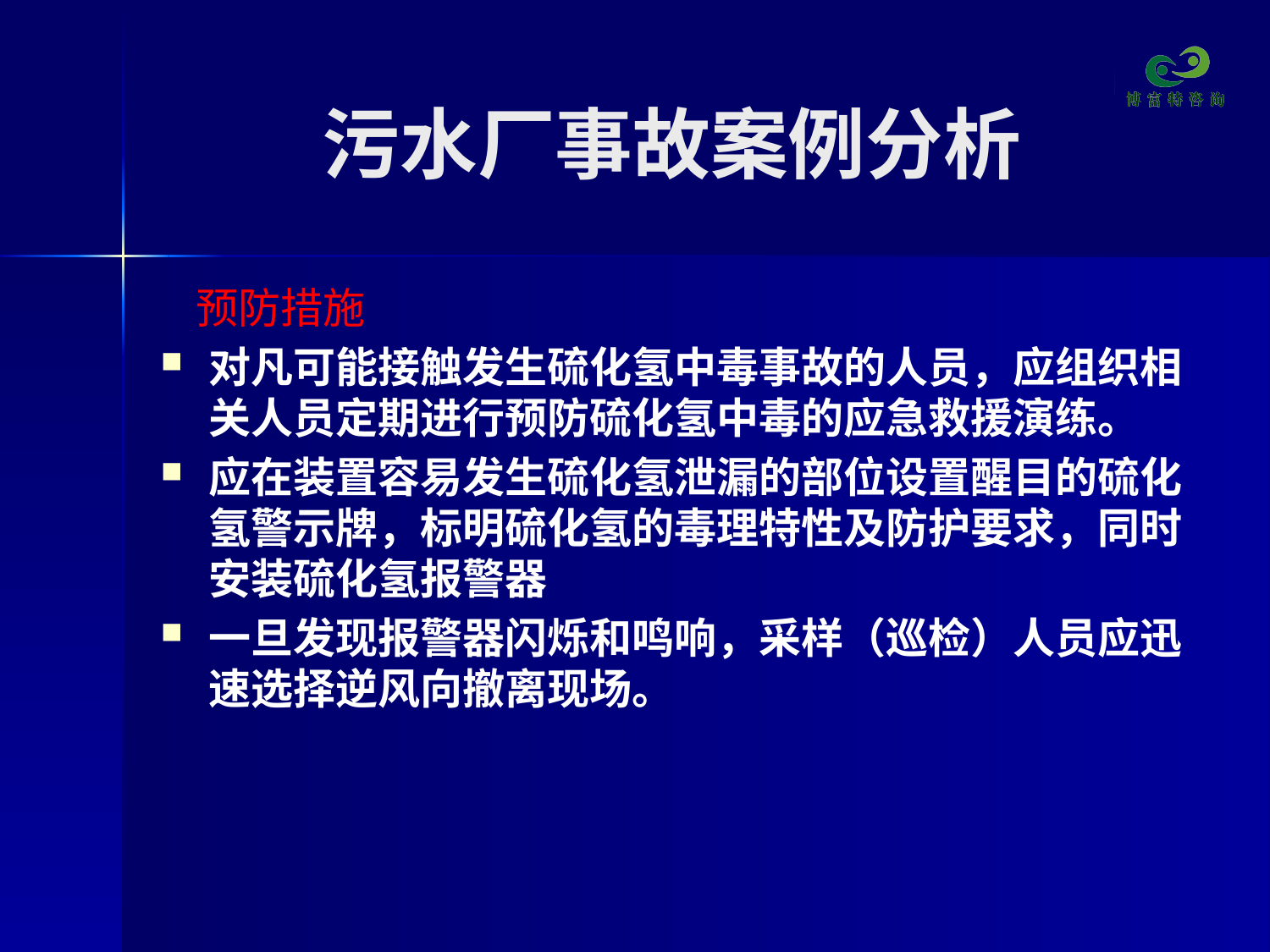

# 污水厂事故案例分析
　预防措施
对凡可能接触发生硫化氢中毒事故的人员，应组织相关人员定期进行预防硫化氢中毒的应急救援演练。
应在装置容易发生硫化氢泄漏的部位设置醒目的硫化氢警示牌，标明硫化氢的毒理特性及防护要求，同时安装硫化氢报警器
一旦发现报警器闪烁和鸣响，采样（巡检）人员应迅速选择逆风向撤离现场。